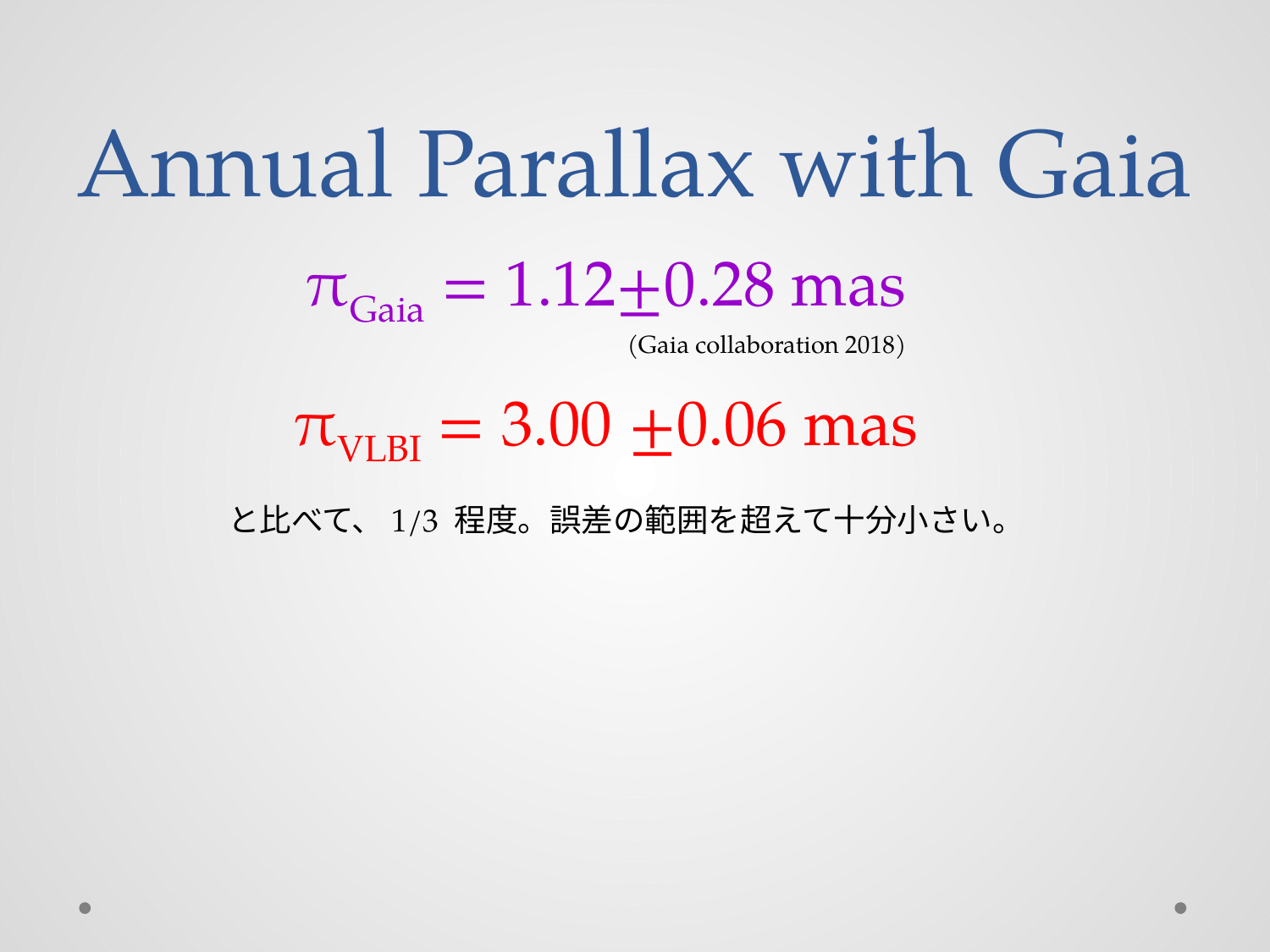

# Annual Parallax with Gaia

πGaia = 1.12±0.28 mas
(Gaia collaboration 2018)
πVLBI = 3.00 ±0.06 mas
と比べて、1/3 程度。誤差の範囲を超えて十分小さい。